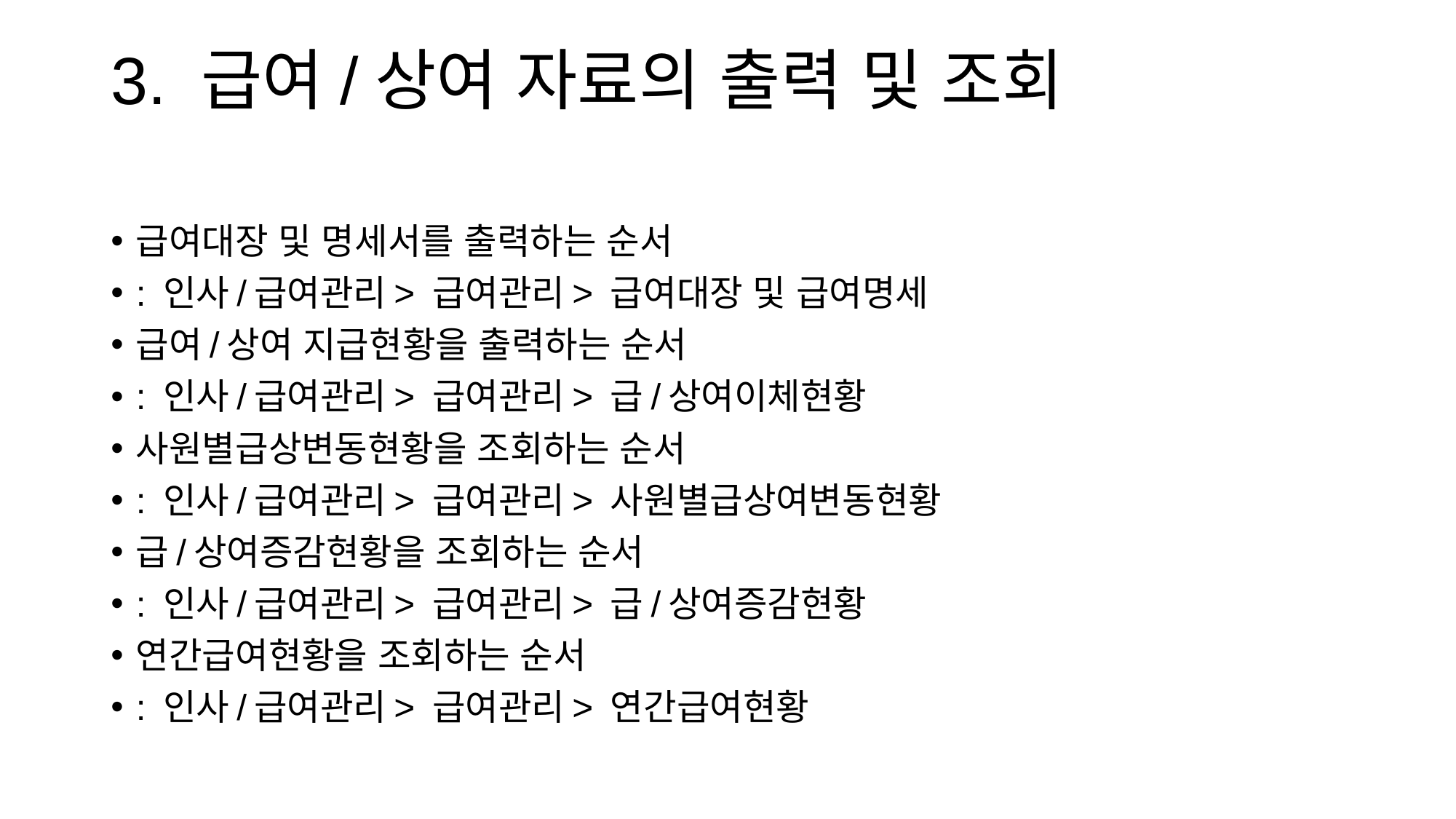

# 3. 급여/상여 자료의 출력 및 조회
급여대장 및 명세서를 출력하는 순서
: 인사/급여관리> 급여관리> 급여대장 및 급여명세
급여/상여 지급현황을 출력하는 순서
: 인사/급여관리> 급여관리> 급/상여이체현황
사원별급상변동현황을 조회하는 순서
: 인사/급여관리> 급여관리> 사원별급상여변동현황
급/상여증감현황을 조회하는 순서
: 인사/급여관리> 급여관리> 급/상여증감현황
연간급여현황을 조회하는 순서
: 인사/급여관리> 급여관리> 연간급여현황